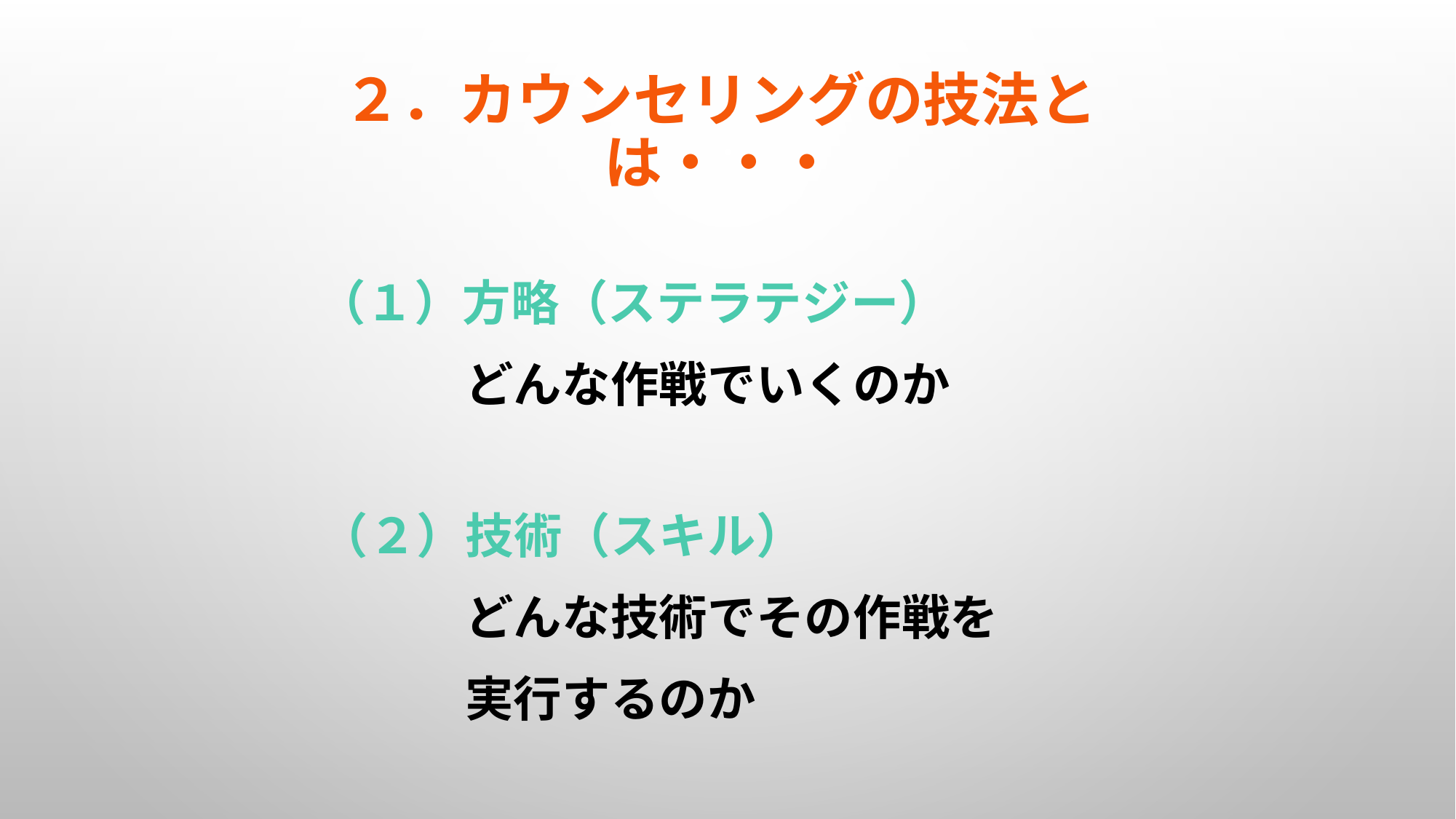

# ２．カウンセリングの技法とは・・・
　　（１）方略（ステラテジー）
　　　　　どんな作戦でいくのか
　　（２）技術（スキル）
　　　　　どんな技術でその作戦を
　　　　　実行するのか